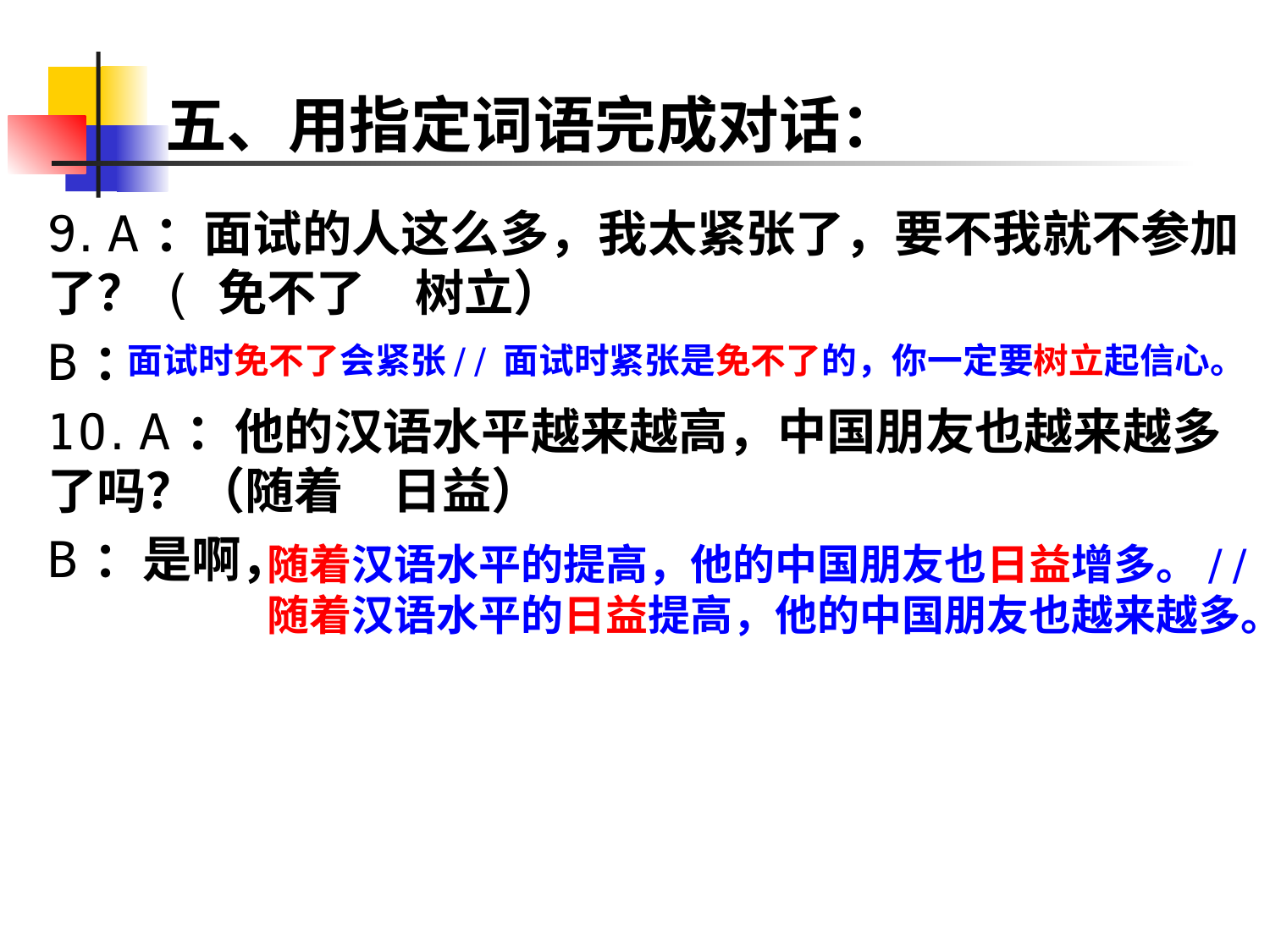

# 五、用指定词语完成对话：
9. A：面试的人这么多，我太紧张了，要不我就不参加了？ ( 免不了　树立）
B：
10. A：他的汉语水平越来越高，中国朋友也越来越多了吗？（随着　日益）
B：是啊，
面试时免不了会紧张//面试时紧张是免不了的，你一定要树立起信心。
随着汉语水平的提高，他的中国朋友也日益增多。//
随着汉语水平的日益提高，他的中国朋友也越来越多。